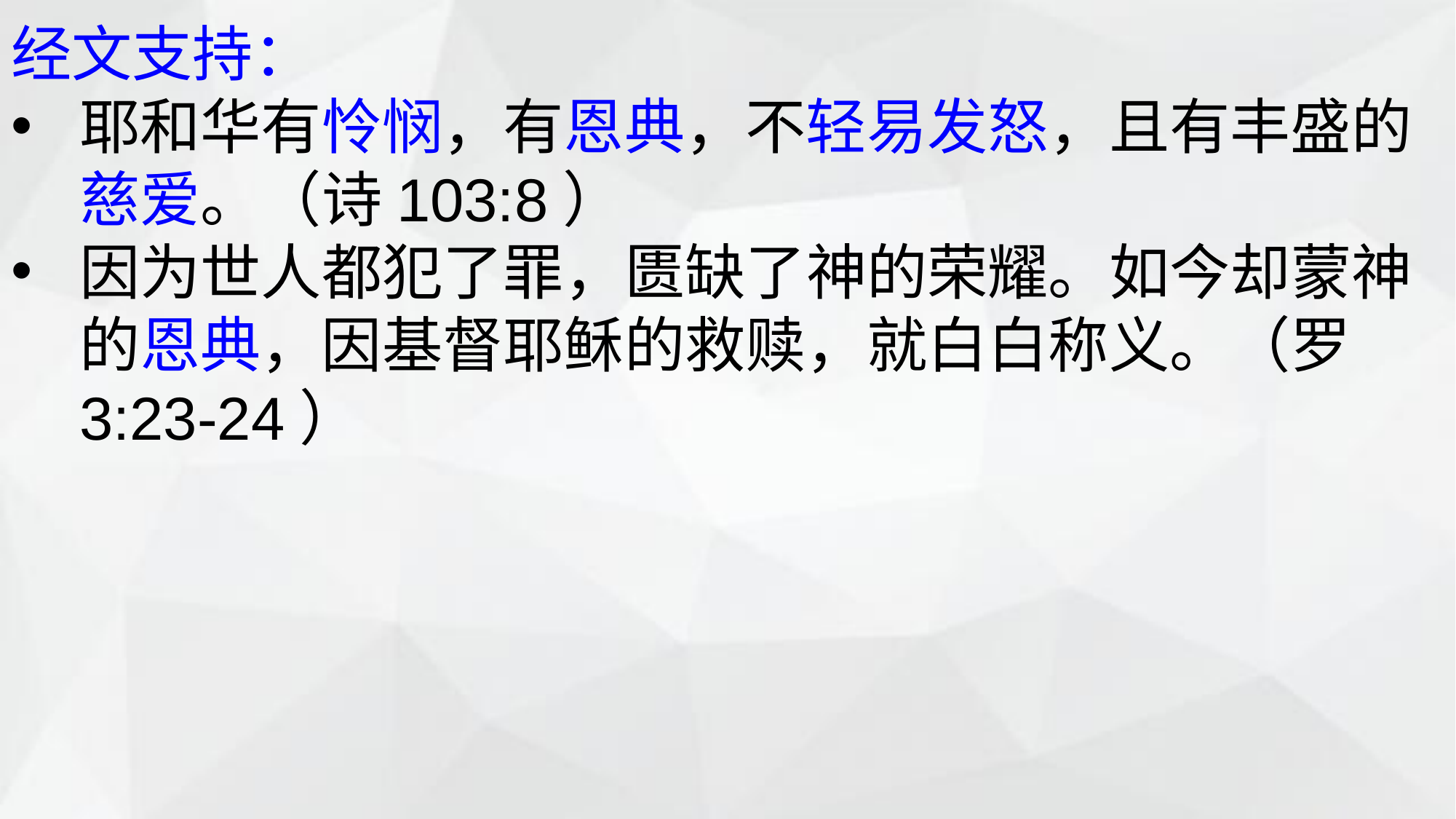

经文支持：
耶和华有怜悯，有恩典，不轻易发怒，且有丰盛的慈爱。（诗103:8）
因为世人都犯了罪，匮缺了神的荣耀。如今却蒙神的恩典，因基督耶稣的救赎，就白白称义。（罗3:23-24）

41